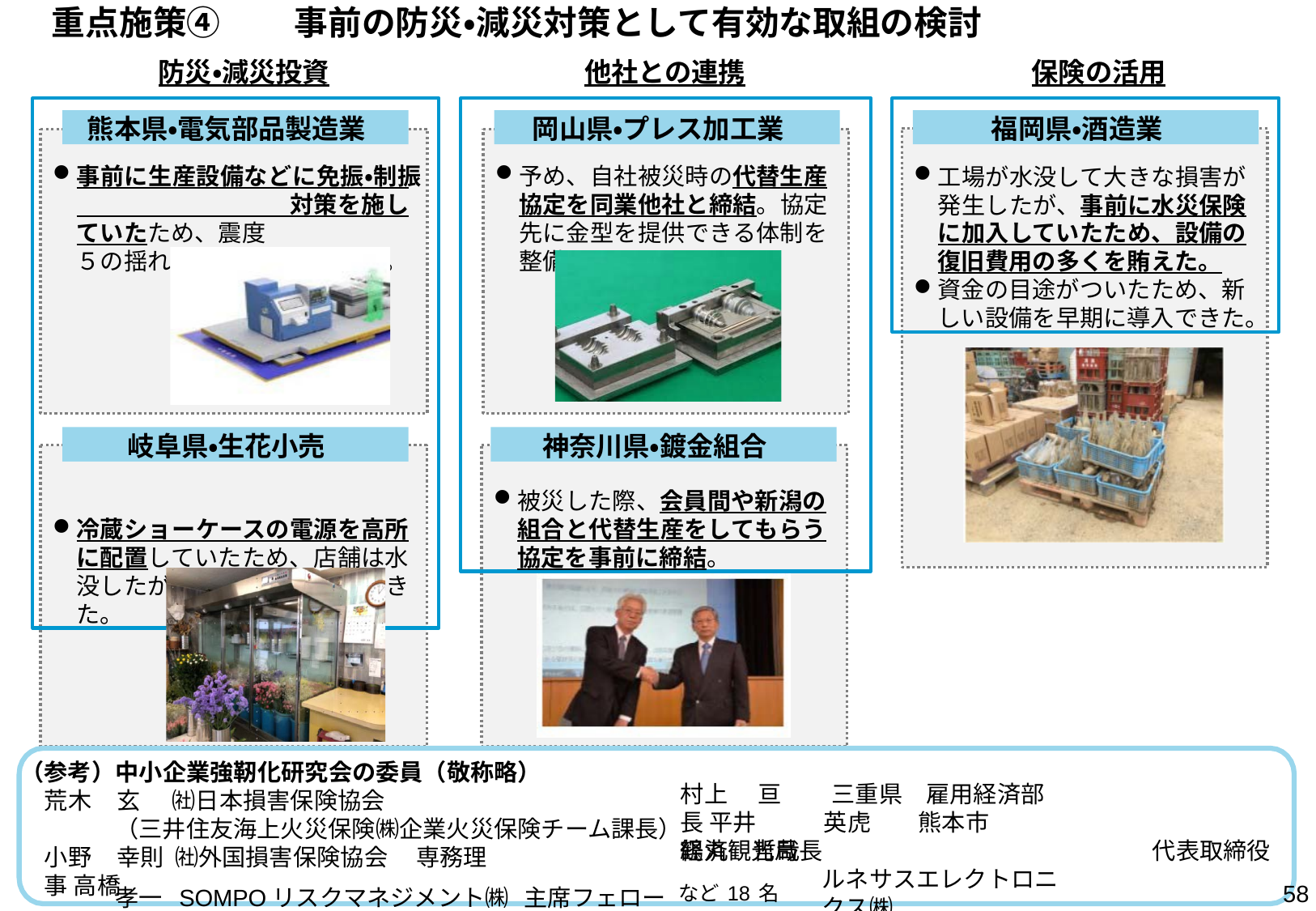

# 重点施策④
事前の防災・減災対策として有効な取組の検討
防災・減災投資	他社との連携	保険の活用

事前に生産設備などに免振・制振                                         対策を施していたため、震度
５の揺れがあったが、被害小。

冷蔵ショーケースの電源を高所 に配置していたため、店舗は⽔ 没したが、早期に営業再開でき た。

予め、自社被災時の代替生産 協定を同業他社と締結。協定 先に金型を提供できる体制を 整備

被災した際、会員間や新潟の 組合と代替生産をしてもらう 協定を事前に締結。

工場が⽔没して大きな損害が 発生したが、事前に水災保険 に加入していたため、設備の 復旧費用の多くを賄えた。
資金の目途がついたため、新 しい設備を早期に導入できた。
熊本県・電気部品製造業
岡山県・プレス加工業
福岡県・酒造業

。

岐阜県・生花小売
神奈川県・鍍金組合

（参考）中小企業強靭化研究会の委員（敬称略）
村上	 亘		三重県		雇用経済部長 平井	英虎	熊本市	経済観光局長
ルネサスエレクトロニクス㈱
荒木	玄	㈳日本損害保険協会
（三井住友海上火災保険㈱企業火災保険チーム課長）
鶴丸	哲哉
代表取締役
小野	幸則  ㈳外国損害保険協会	専務理事 高橋
孝一  SOMPOリスクマネジメント㈱	主席フェロー など18名
58